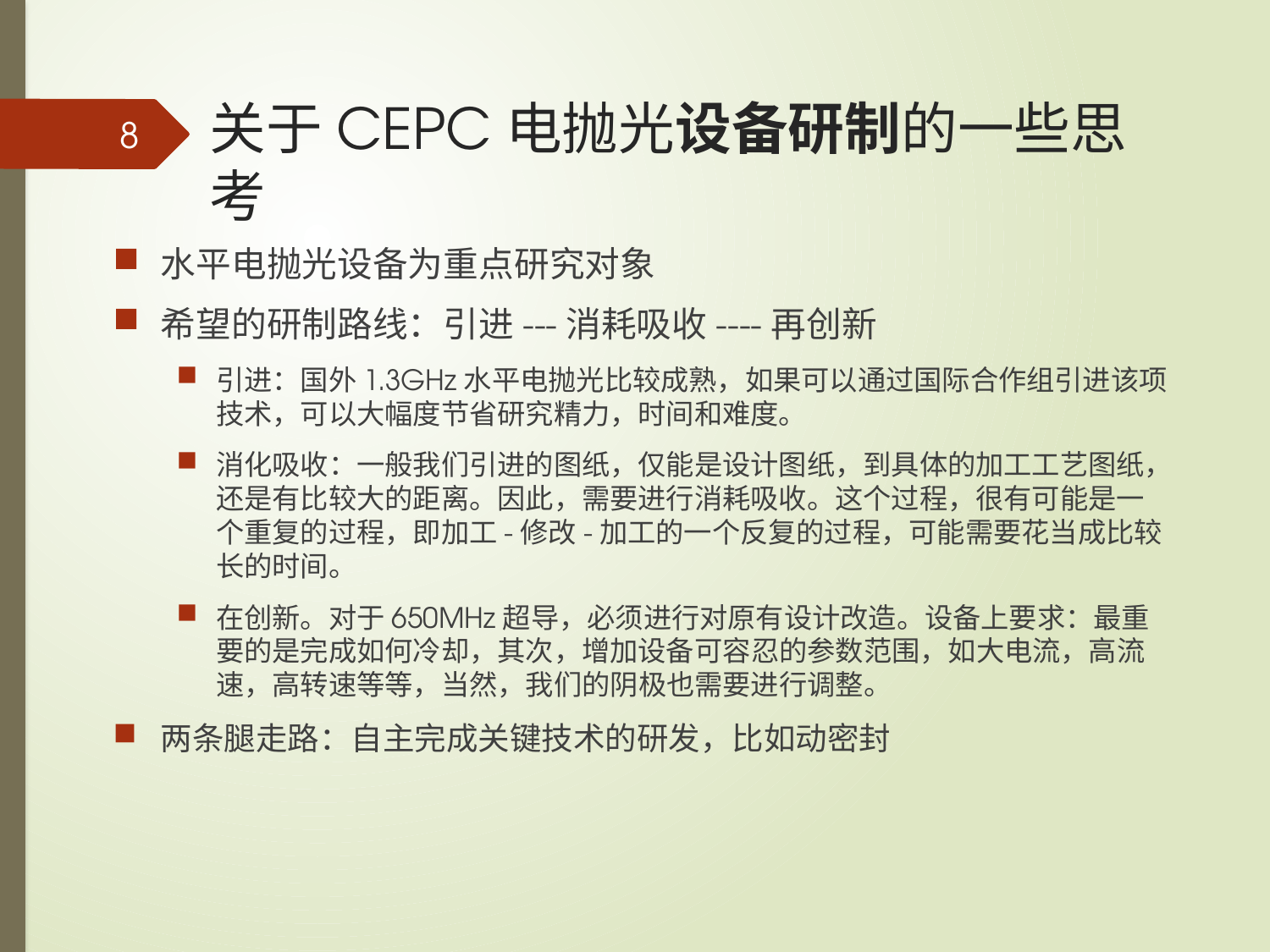

# 关于CEPC电抛光设备研制的一些思考
8
水平电抛光设备为重点研究对象
希望的研制路线：引进---消耗吸收----再创新
引进：国外1.3GHz水平电抛光比较成熟，如果可以通过国际合作组引进该项技术，可以大幅度节省研究精力，时间和难度。
消化吸收：一般我们引进的图纸，仅能是设计图纸，到具体的加工工艺图纸，还是有比较大的距离。因此，需要进行消耗吸收。这个过程，很有可能是一个重复的过程，即加工-修改-加工的一个反复的过程，可能需要花当成比较长的时间。
在创新。对于650MHz超导，必须进行对原有设计改造。设备上要求：最重要的是完成如何冷却，其次，增加设备可容忍的参数范围，如大电流，高流速，高转速等等，当然，我们的阴极也需要进行调整。
两条腿走路：自主完成关键技术的研发，比如动密封